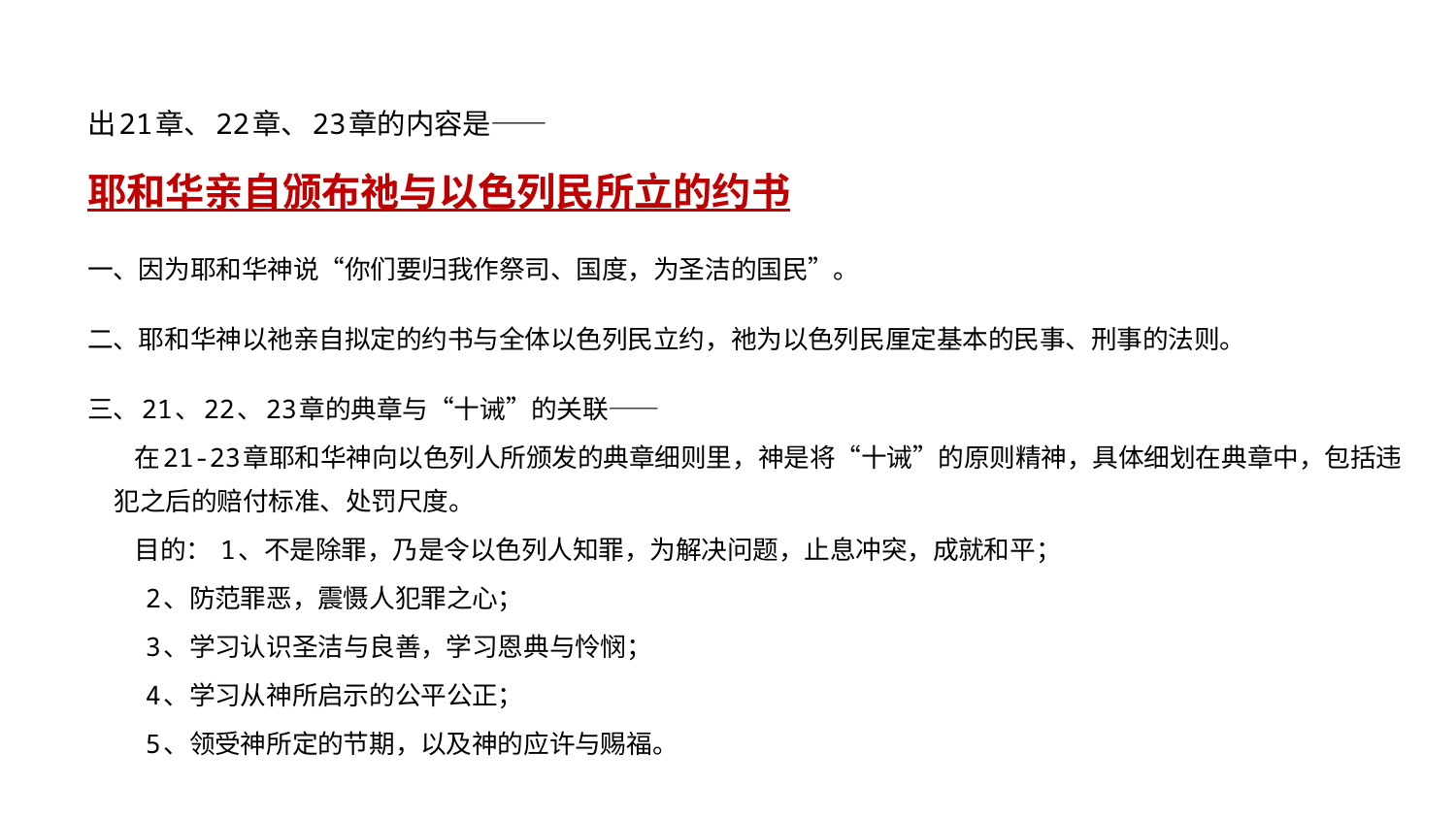

出21章、22章、23章的内容是——
耶和华亲自颁布祂与以色列民所立的约书

一、因为耶和华神说“你们要归我作祭司、国度，为圣洁的国民”。

二、耶和华神以祂亲自拟定的约书与全体以色列民立约，祂为以色列民厘定基本的民事、刑事的法则。

三、21、22、23章的典章与“十诫”的关联——
	   在21-23章耶和华神向以色列人所颁发的典章细则里，神是将“十诫”的原则精神，具体细划在典章中，包括违犯之后的赔付标准、处罚尺度。
	   目的： 1、不是除罪，乃是令以色列人知罪，为解决问题，止息冲突，成就和平；
		  2、防范罪恶，震慑人犯罪之心；
		  3、学习认识圣洁与良善，学习恩典与怜悯；
		  4、学习从神所启示的公平公正；
		  5、领受神所定的节期，以及神的应许与赐福。